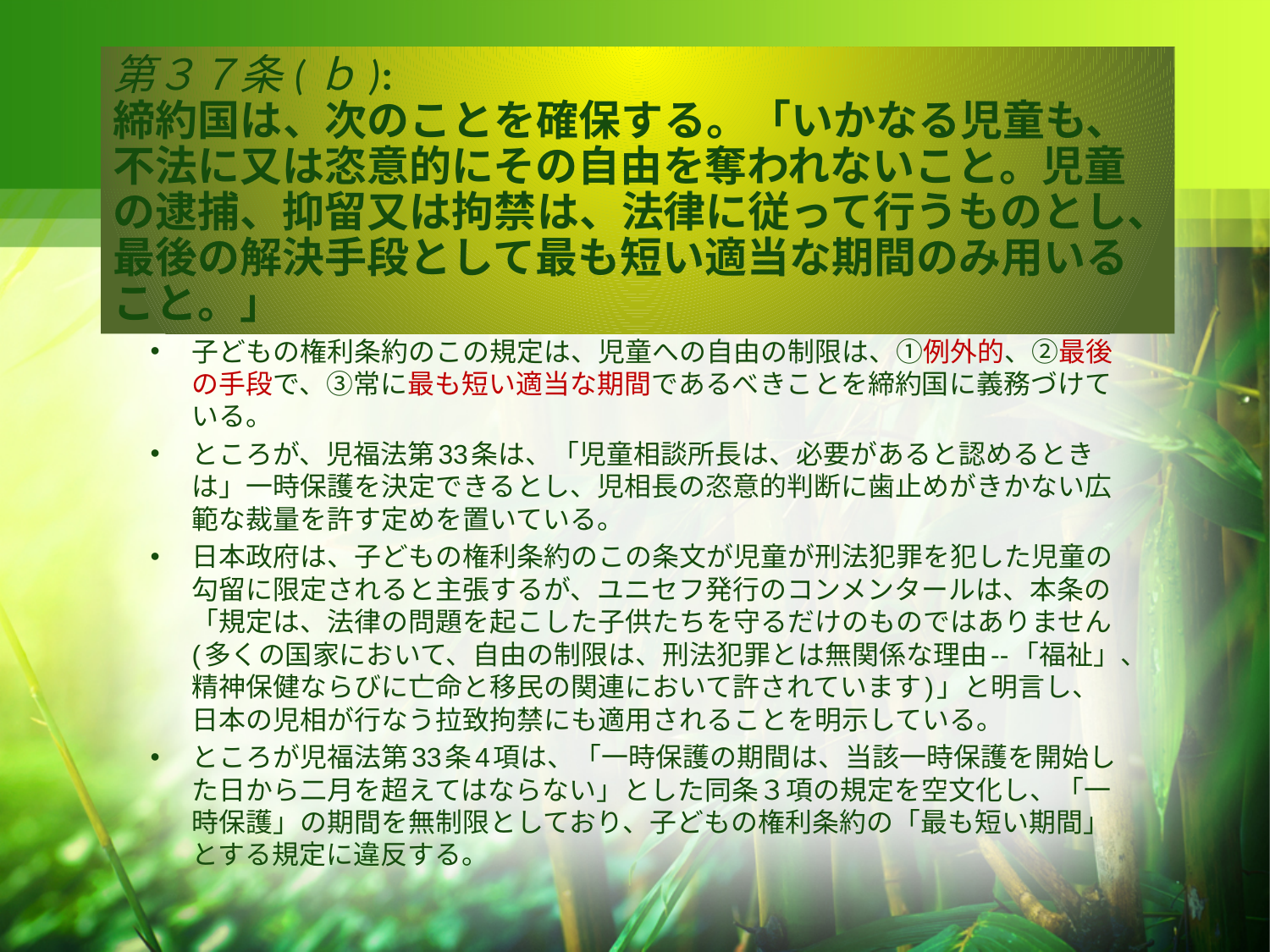

第３７条(ｂ):
締約国は、次のことを確保する。「いかなる児童も、不法に又は恣意的にその自由を奪われないこと。児童の逮捕、抑留又は拘禁は、法律に従って行うものとし、最後の解決手段として最も短い適当な期間のみ用いること。」
子どもの権利条約のこの規定は、児童への自由の制限は、①例外的、②最後の手段で、③常に最も短い適当な期間であるべきことを締約国に義務づけている。
ところが、児福法第33条は、「児童相談所長は、必要があると認めるときは」一時保護を決定できるとし、児相長の恣意的判断に歯止めがきかない広範な裁量を許す定めを置いている。
日本政府は、子どもの権利条約のこの条文が児童が刑法犯罪を犯した児童の勾留に限定されると主張するが、ユニセフ発行のコンメンタールは、本条の「規定は、法律の問題を起こした子供たちを守るだけのものではありません(多くの国家において、自由の制限は、刑法犯罪とは無関係な理由--「福祉」、精神保健ならびに亡命と移民の関連において許されています)」と明言し、日本の児相が行なう拉致拘禁にも適用されることを明示している。
ところが児福法第33条4項は、「一時保護の期間は、当該一時保護を開始した日から二月を超えてはならない」とした同条３項の規定を空文化し、「一時保護」の期間を無制限としており、子どもの権利条約の「最も短い期間」とする規定に違反する。